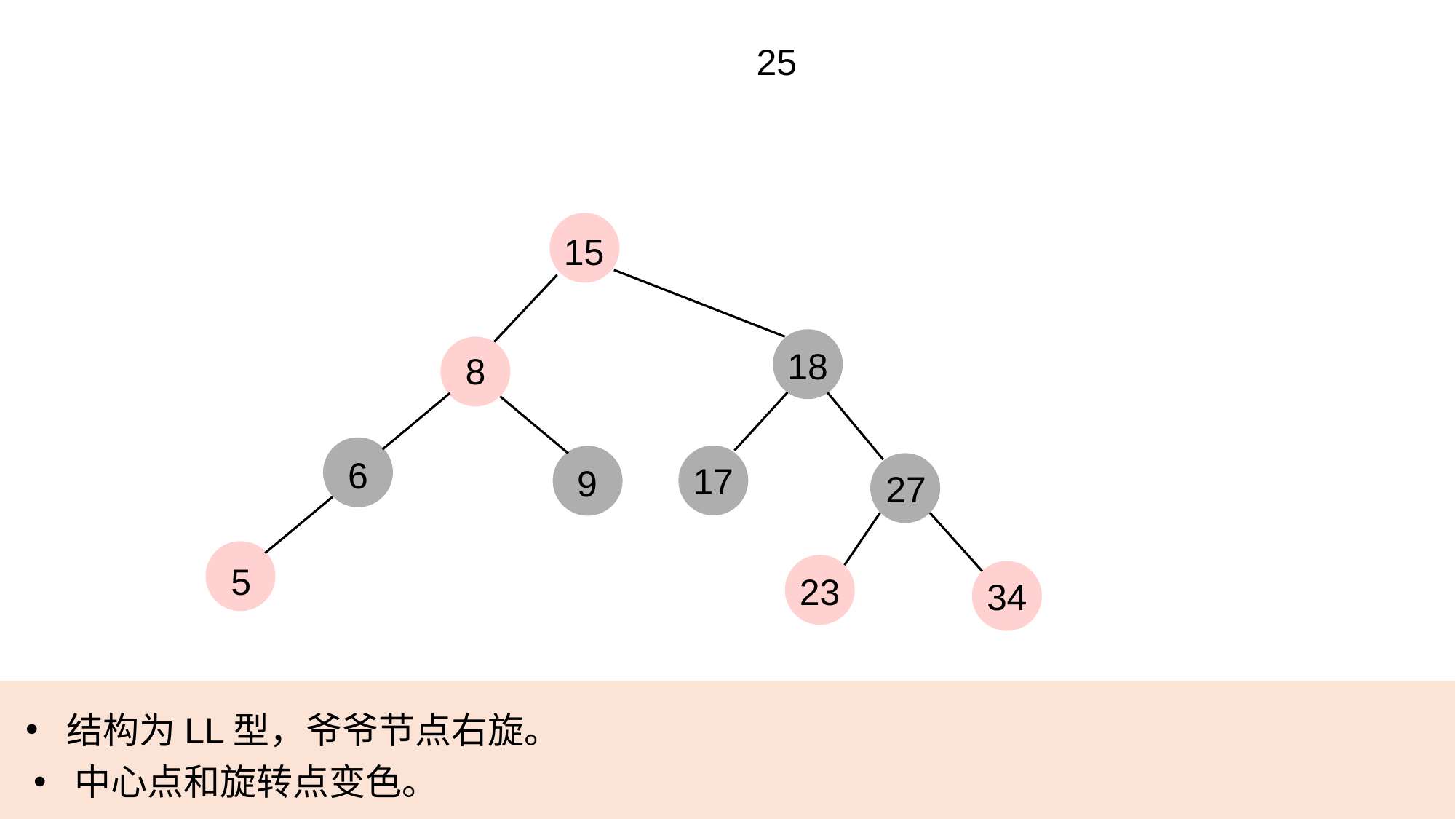

25

15

18
8

6
17

9
27

5

23
34

结构为LL型，爷爷节点右旋。
中心点和旋转点变色。